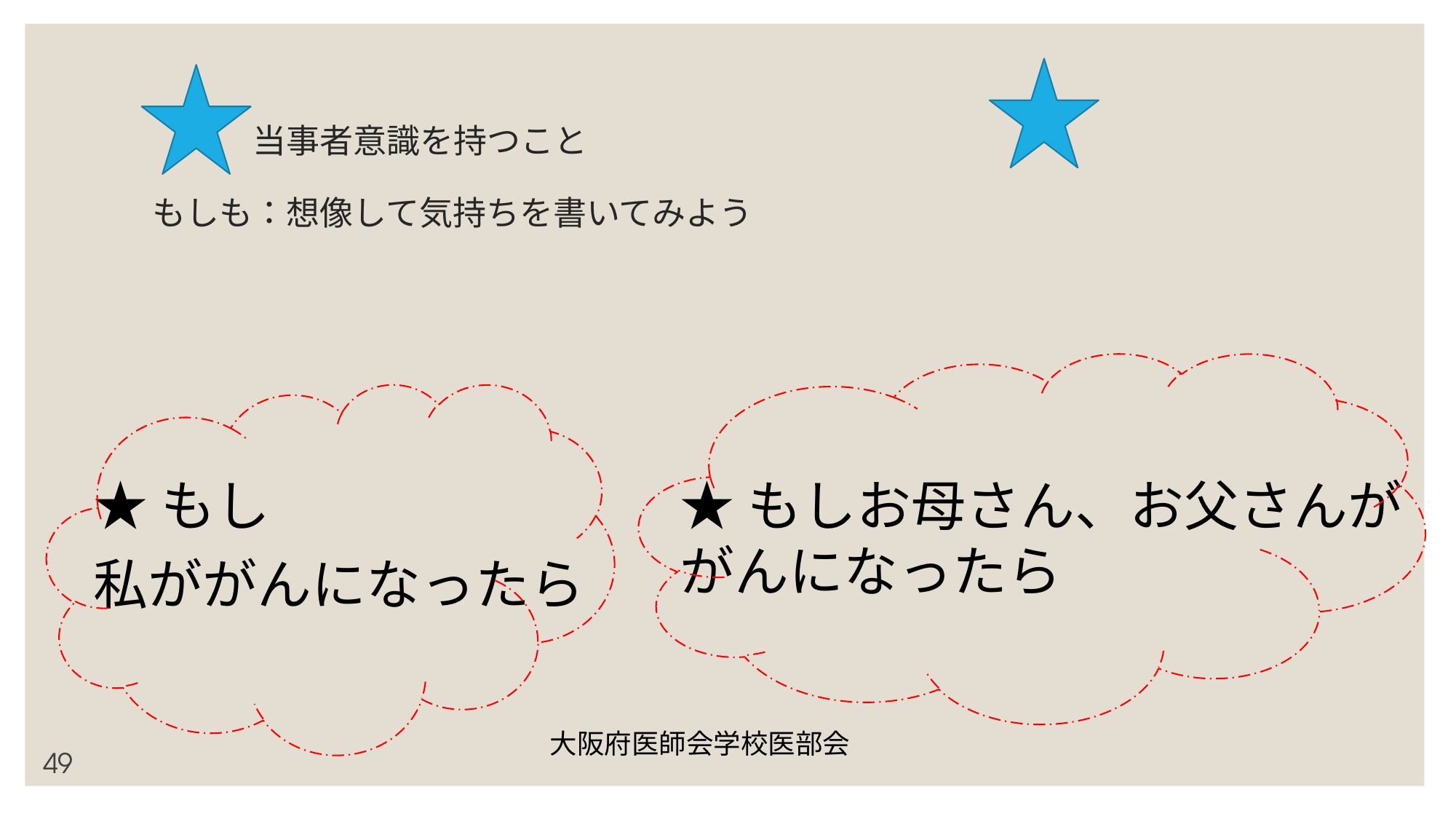

# 当事者意識を持つこと もしも：想像して気持ちを書いてみよう

★もし
私ががんになったら
★もしお母さん、お父さんががんになったら
大阪府医師会学校医部会
49